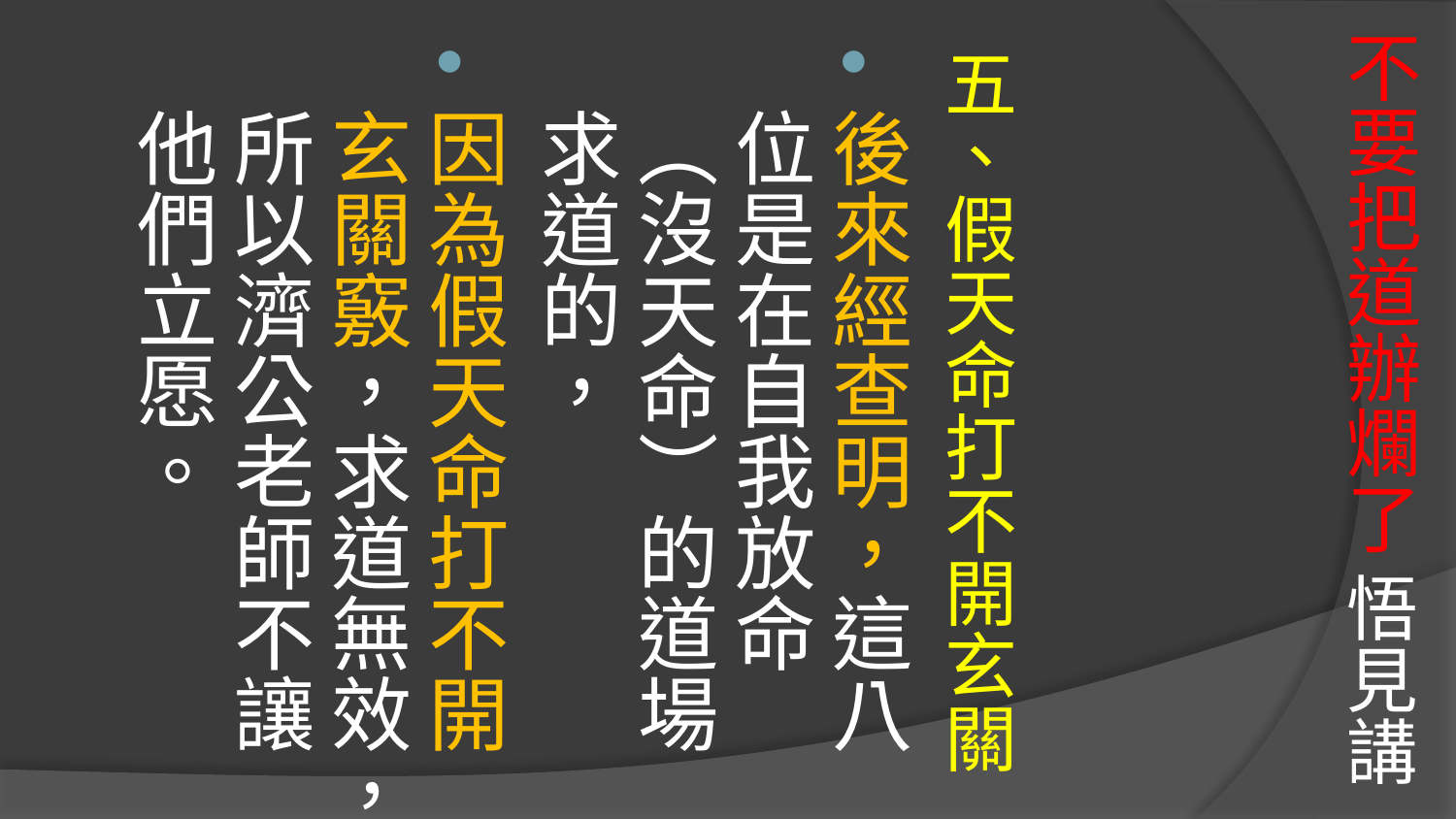

# 不要把道辦爛了 悟見講
五、假天命打不開玄關
後來經查明，這八位是在自我放命（沒天命）的道場求道的，
因為假天命打不開玄關竅，求道無效，所以濟公老師不讓他們立愿。